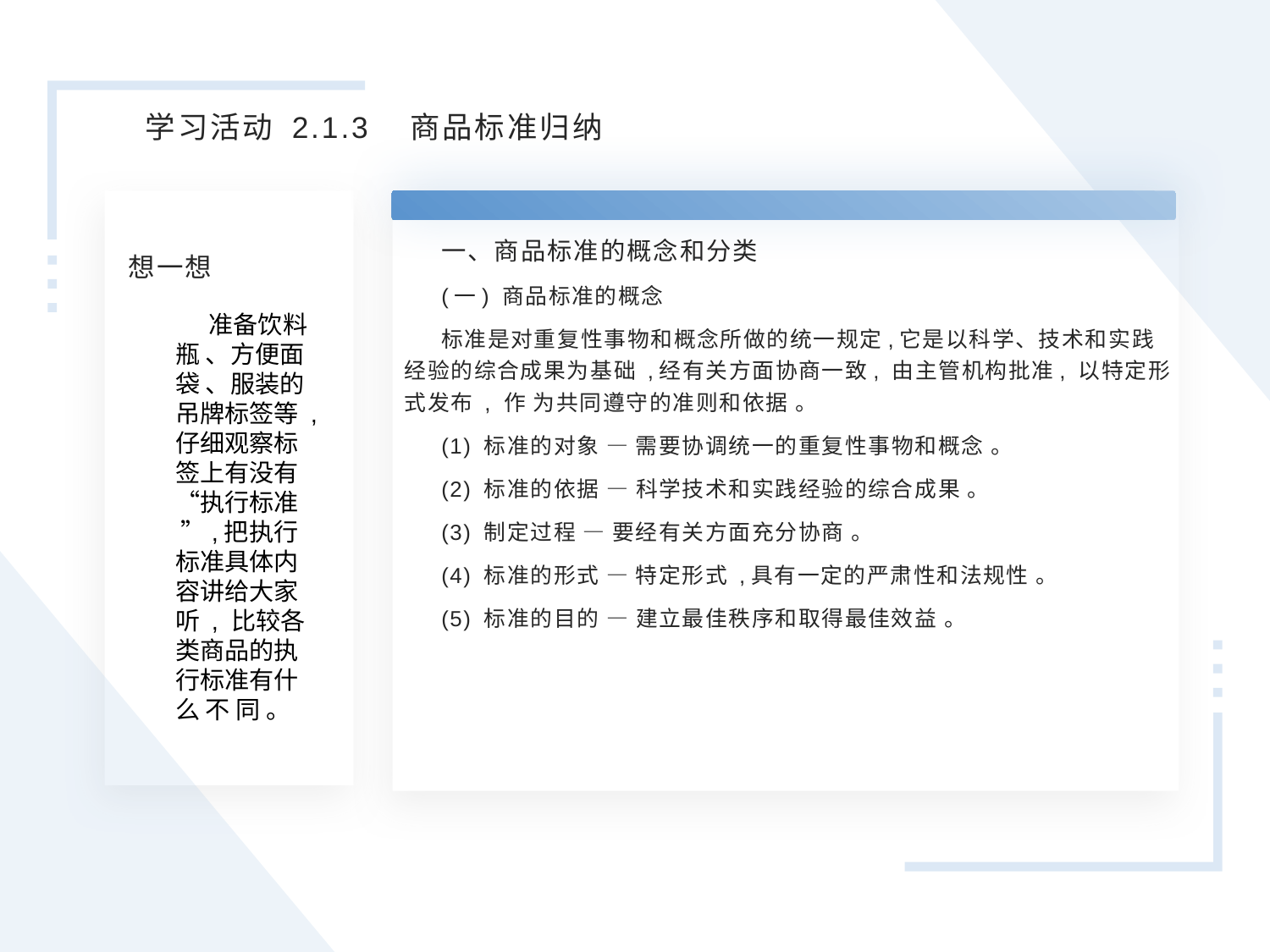

学习活动 2.1.3   商品标准归纳

1.你对商品的发展史有哪些了解呢?
2.经过劳动生产的产品都是商品吗? 你能列举几个例子证明你的观点吗?

一、商品标准的概念和分类
(一) 商品标准的概念
标准是对重复性事物和概念所做的统一规定,它是以科学、技术和实践经验的综合成果为基础 ,经有关方面协商一致, 由主管机构批准, 以特定形式发布 , 作 为共同遵守的准则和依据 。
(1) 标准的对象 — 需要协调统一的重复性事物和概念 。
(2) 标准的依据 — 科学技术和实践经验的综合成果 。
(3) 制定过程 — 要经有关方面充分协商 。
(4) 标准的形式 — 特定形式 ,具有一定的严肃性和法规性 。
(5) 标准的目的 — 建立最佳秩序和取得最佳效益 。
想一想
准备饮料瓶 、方便面袋 、服装的吊牌标签等 ,仔细观察标签上有没有 “执行标准 ”,把执行 标准具体内容讲给大家听 , 比较各类商品的执行标准有什么 不 同 。